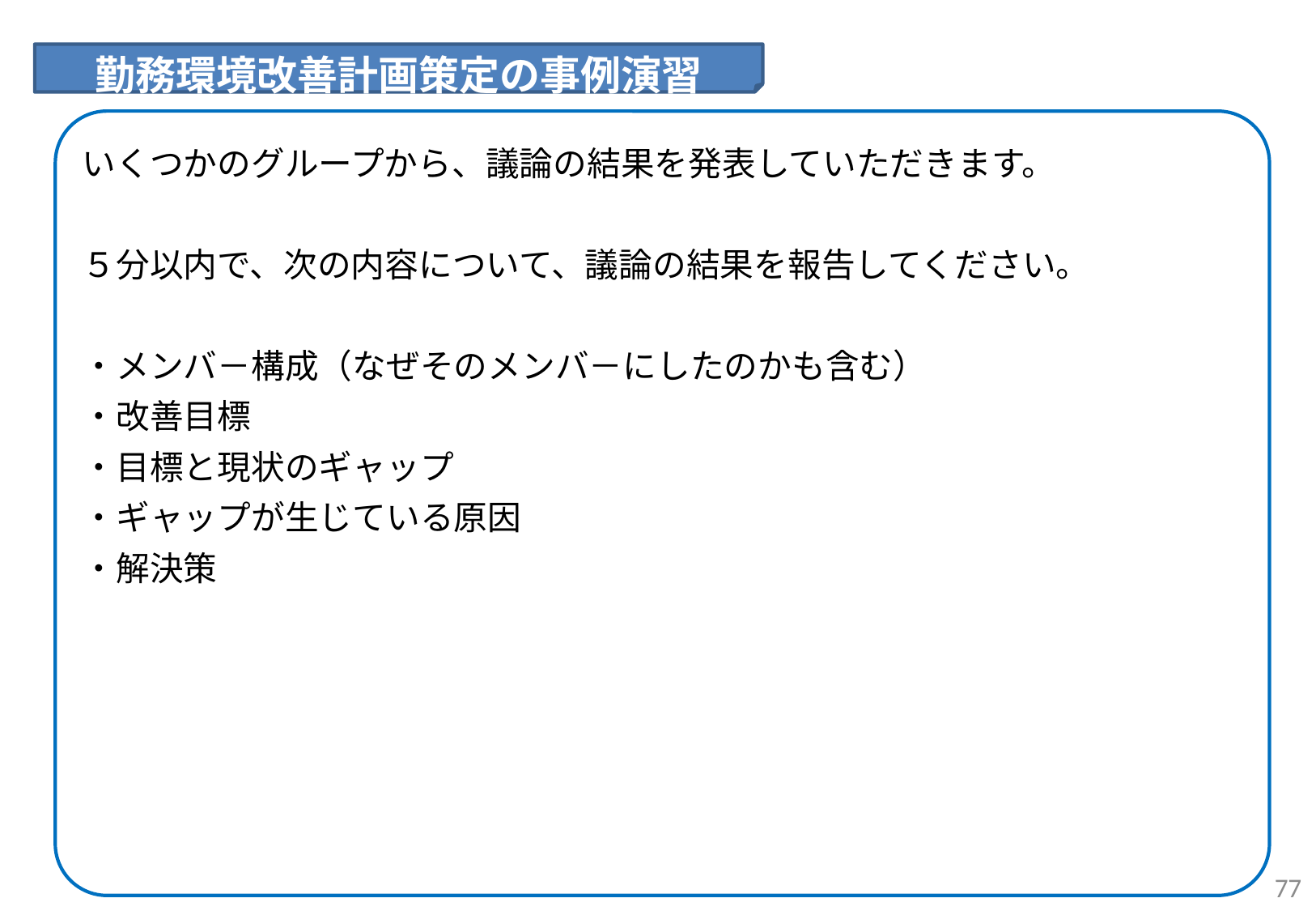

勤務環境改善計画策定の事例演習
いくつかのグループから、議論の結果を発表していただきます。

５分以内で、次の内容について、議論の結果を報告してください。

・メンバ－構成（なぜそのメンバ－にしたのかも含む）
・改善目標
・目標と現状のギャップ
・ギャップが生じている原因
・解決策

77